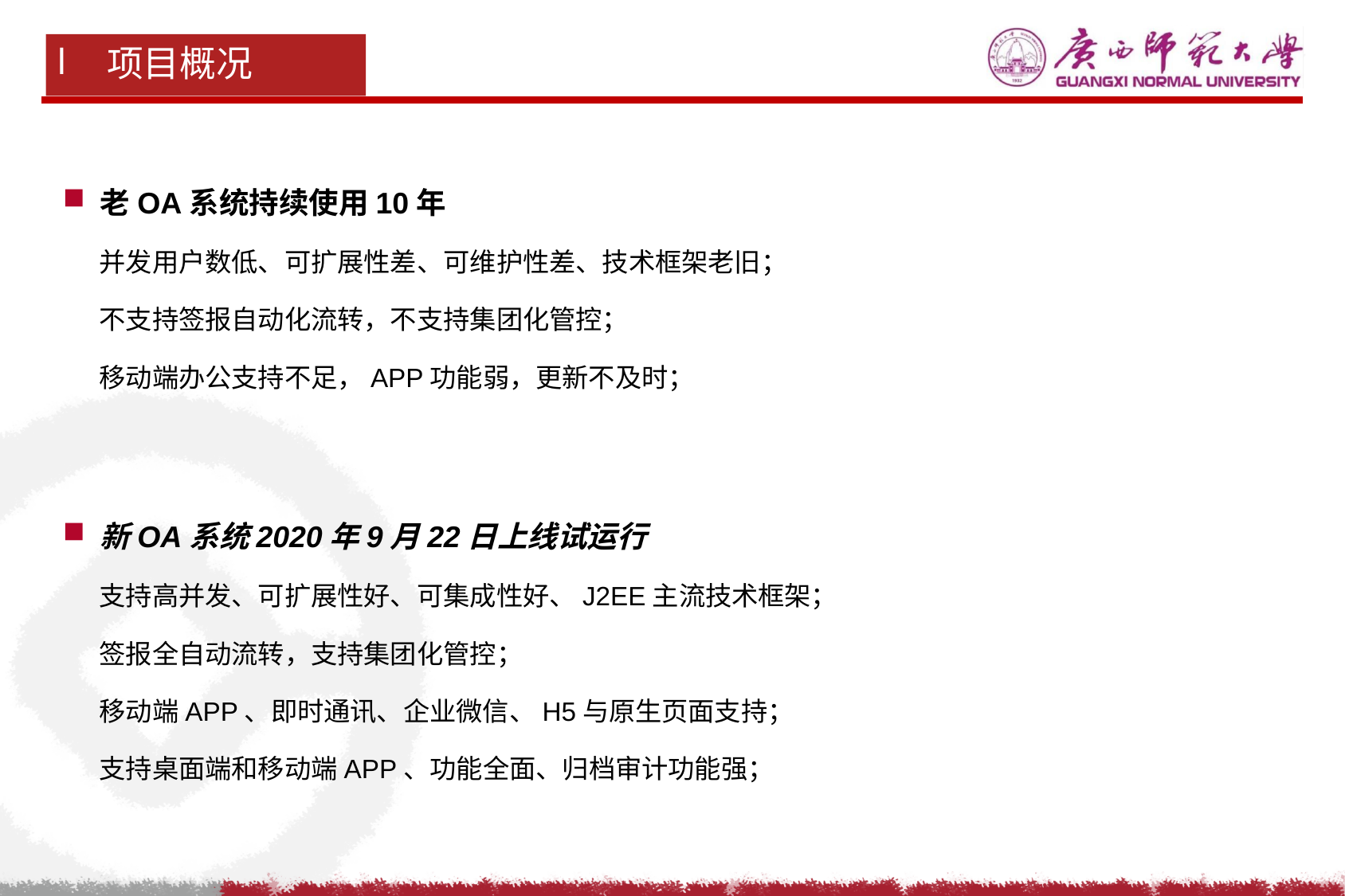

项目概况
老OA系统持续使用10年
     并发用户数低、可扩展性差、可维护性差、技术框架老旧；
     不支持签报自动化流转，不支持集团化管控；
     移动端办公支持不足，APP功能弱，更新不及时；
新OA系统2020年9月22日上线试运行
     支持高并发、可扩展性好、可集成性好、J2EE主流技术框架；
     签报全自动流转，支持集团化管控；
     移动端APP、即时通讯、企业微信、H5与原生页面支持；
     支持桌面端和移动端APP、功能全面、归档审计功能强；